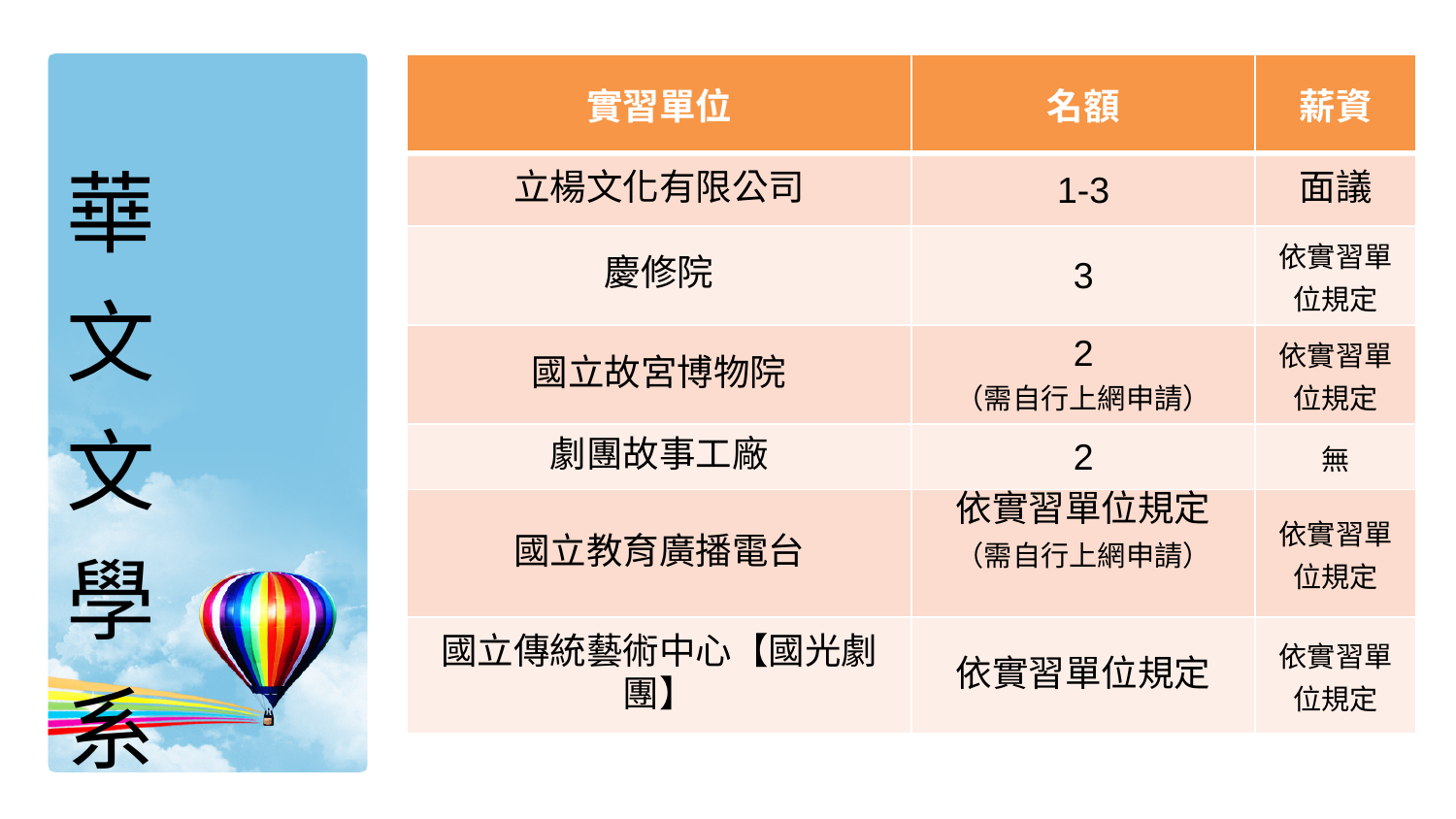

| 實習單位 | 名額 | 薪資 |
| --- | --- | --- |
| 立楊文化有限公司 | 1-3 | 面議 |
| 慶修院 | 3 | 依實習單位規定 |
| 國立故宮博物院 | 2 （需自行上網申請） | 依實習單位規定 |
| 劇團故事工廠 | 2 | 無 |
| 國立教育廣播電台 | 依實習單位規定 （需自行上網申請） | 依實習單位規定 |
| 國立傳統藝術中心【國光劇團】 | 依實習單位規定 | 依實習單位規定 |
# 華文文學系